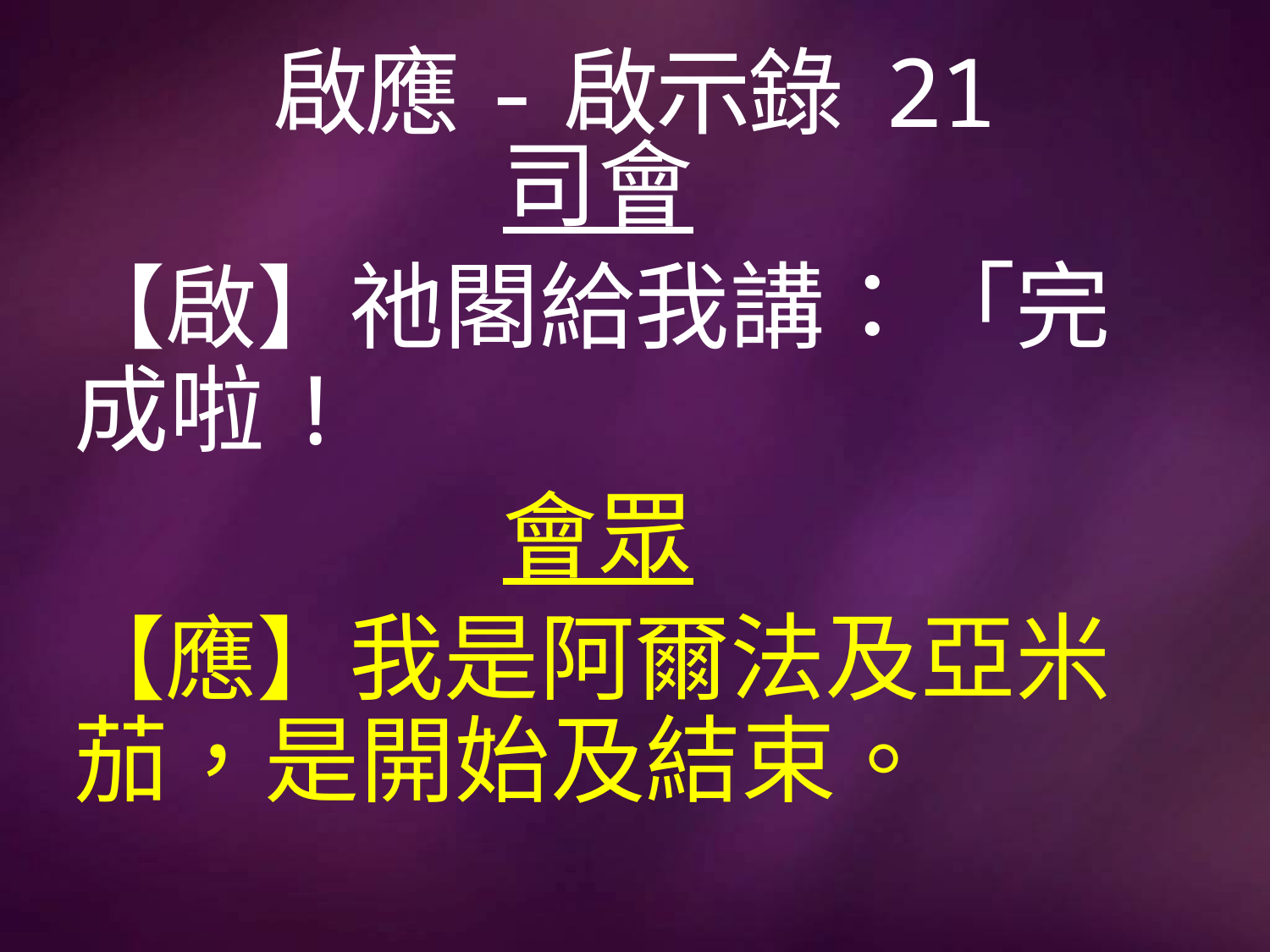

# 啟應-啟示錄 21
司會
【啟】祂閣給我講：「完成啦!

會眾
【應】我是阿爾法及亞米茄，是開始及結束。